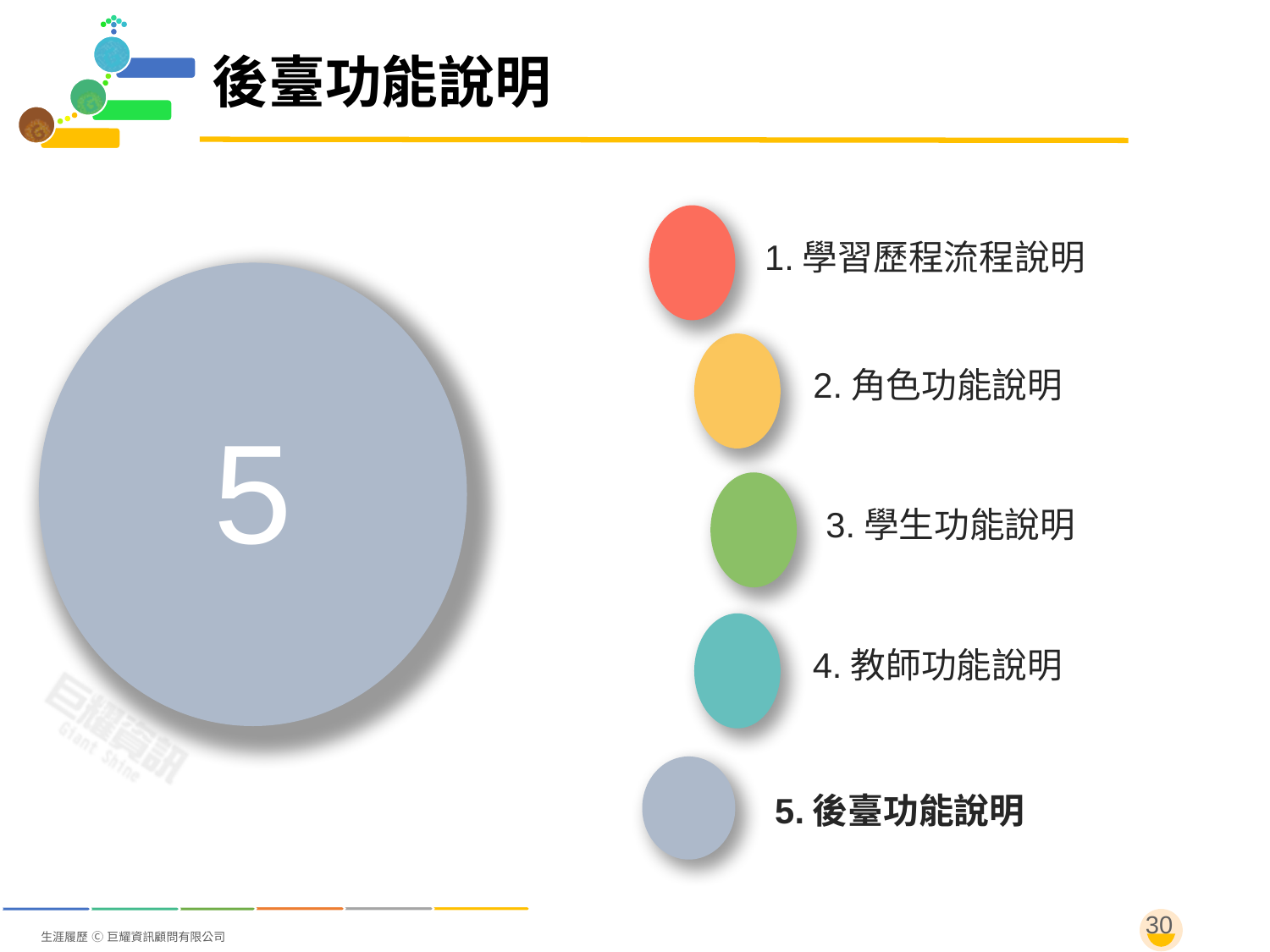

# 後臺功能說明

1.學習歷程流程說明

5

2.角色功能說明

3.學生功能說明

4.教師功能說明

5.後臺功能說明
30
生涯履歷 Ⓒ 巨耀資訊顧問有限公司